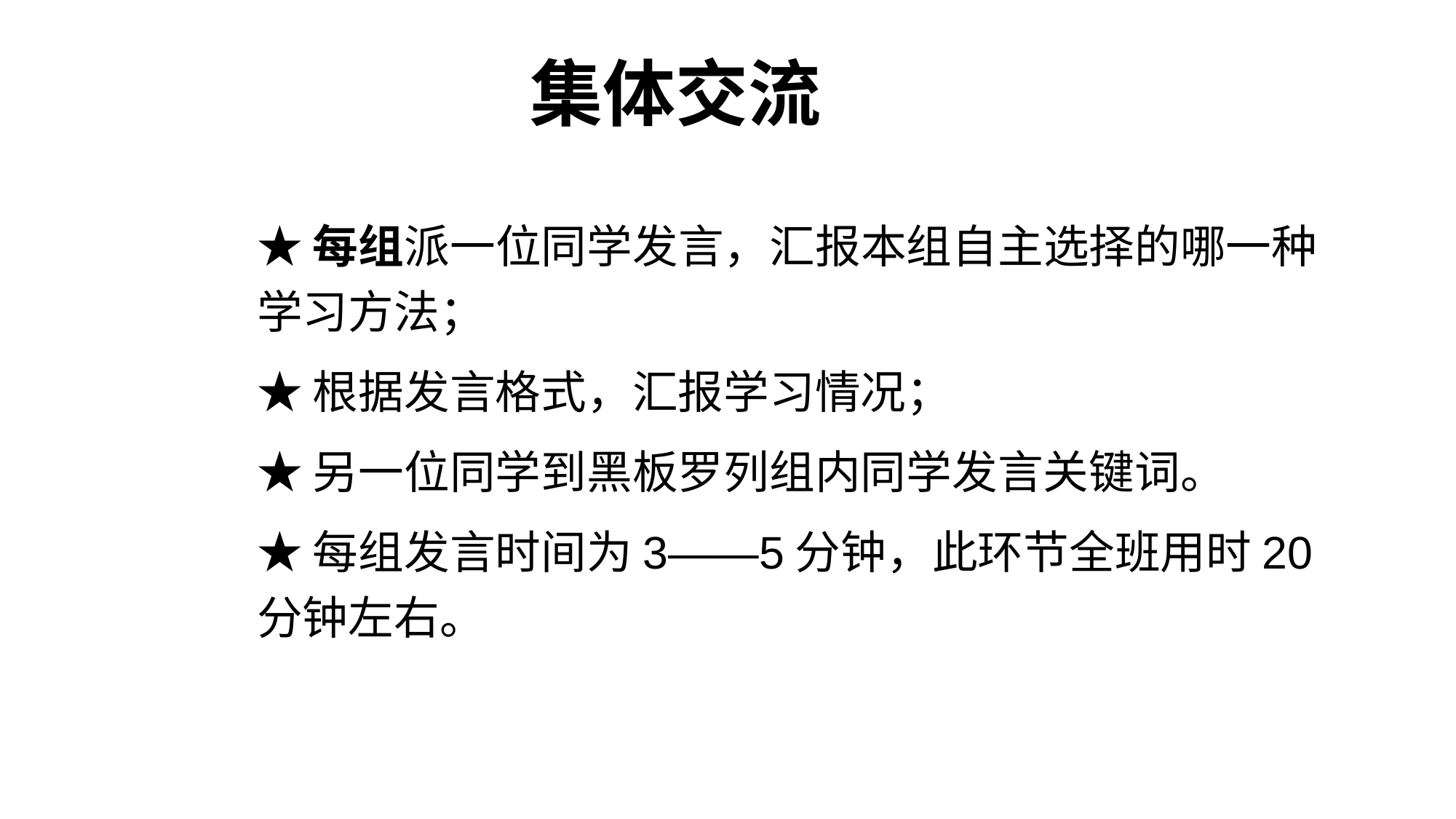

# 集体交流
★每组派一位同学发言，汇报本组自主选择的哪一种学习方法；
★根据发言格式，汇报学习情况；
★另一位同学到黑板罗列组内同学发言关键词。
★每组发言时间为3——5分钟，此环节全班用时20分钟左右。